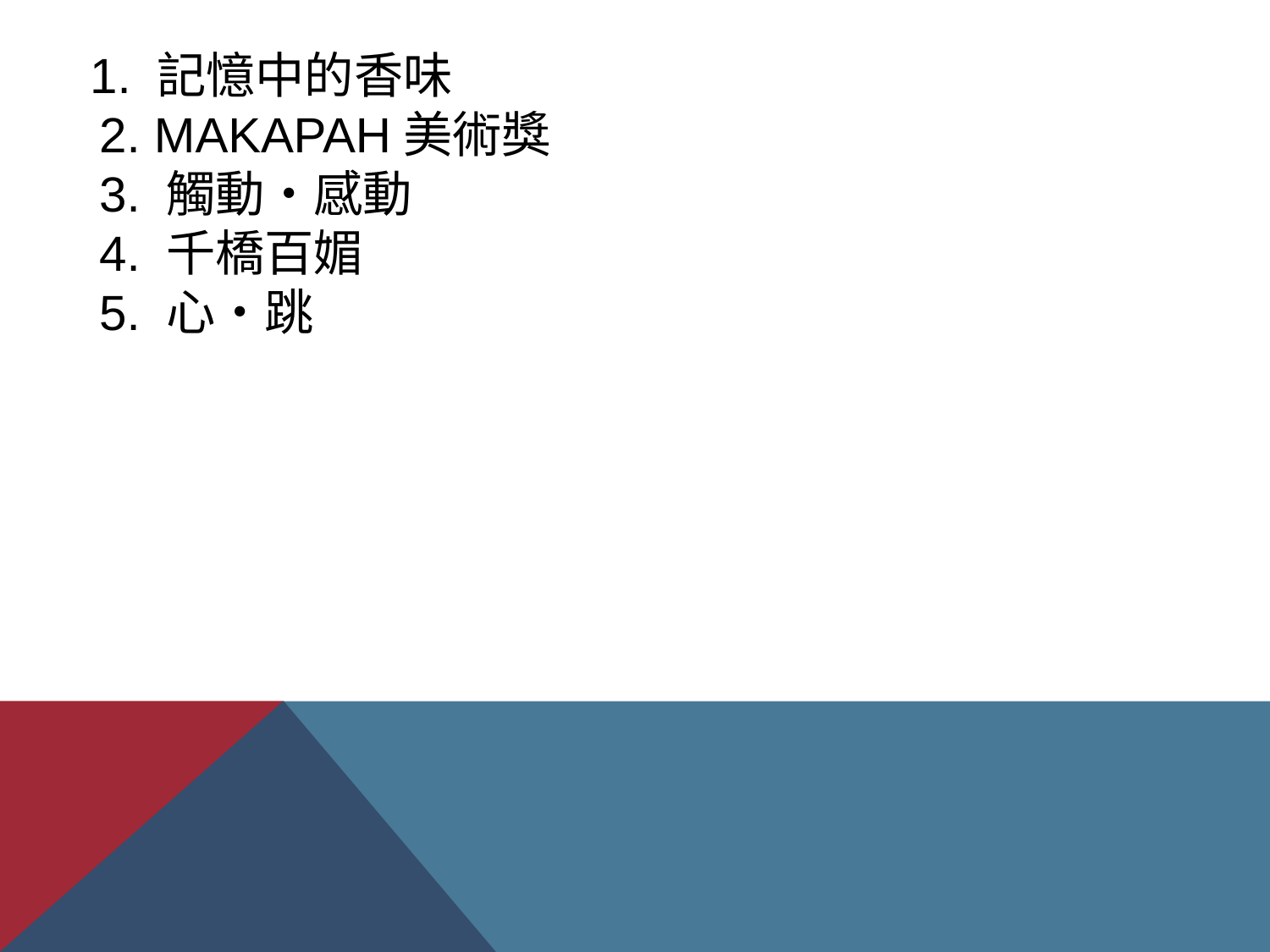

# 1. 記憶中的香味 2. makapah美術獎 3. 觸動‧感動 4. 千橋百媚 5. 心‧跳